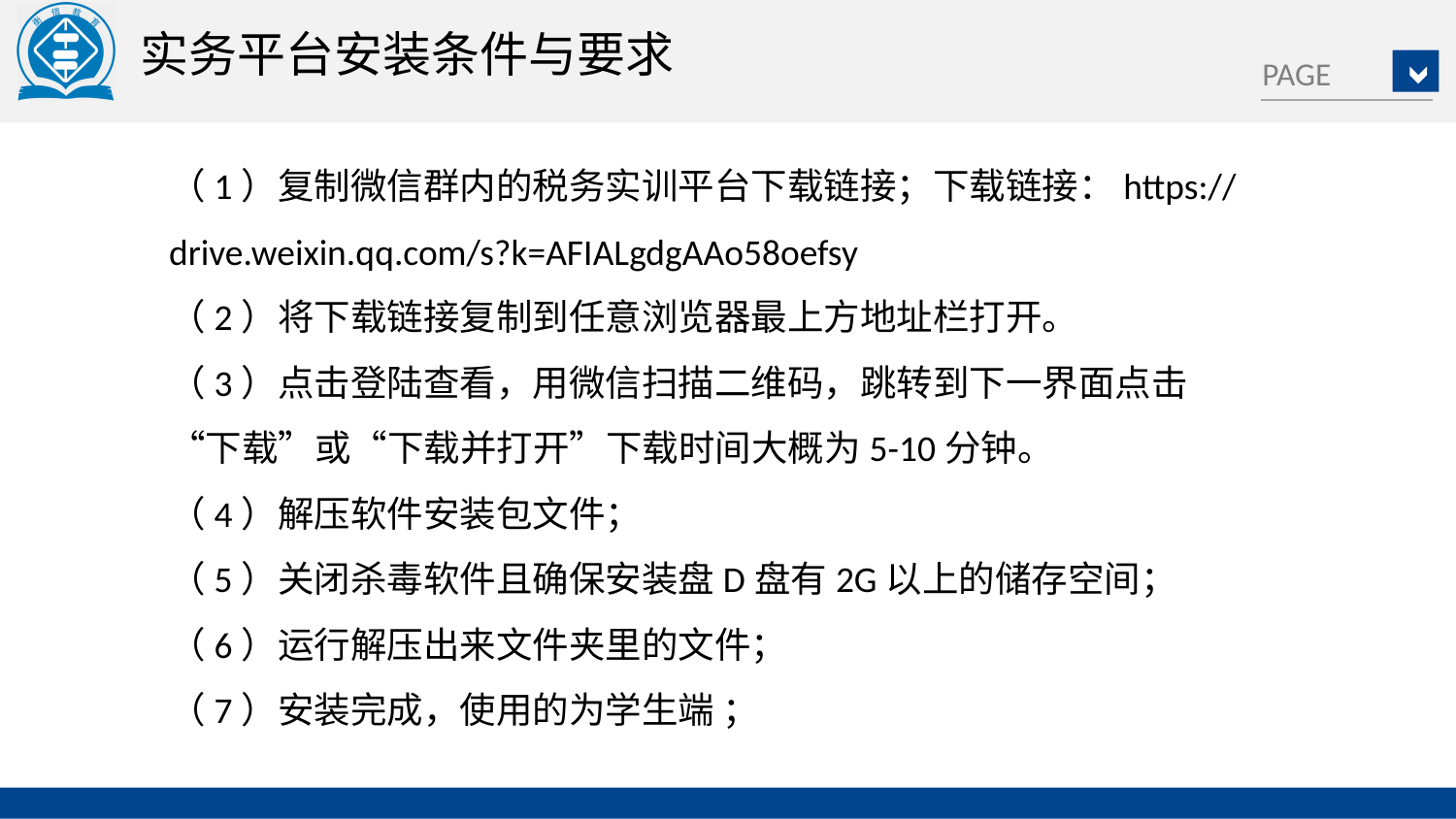

实务平台安装条件与要求
28
（1）复制微信群内的税务实训平台下载链接；下载链接：https://drive.weixin.qq.com/s?k=AFIALgdgAAo58oefsy
（2）将下载链接复制到任意浏览器最上方地址栏打开。
（3）点击登陆查看，用微信扫描二维码，跳转到下一界面点击“下载”或“下载并打开”下载时间大概为5-10分钟。
（4）解压软件安装包文件；
（5）关闭杀毒软件且确保安装盘D盘有2G以上的储存空间；
（6）运行解压出来文件夹里的文件；
（7）安装完成，使用的为学生端 ；